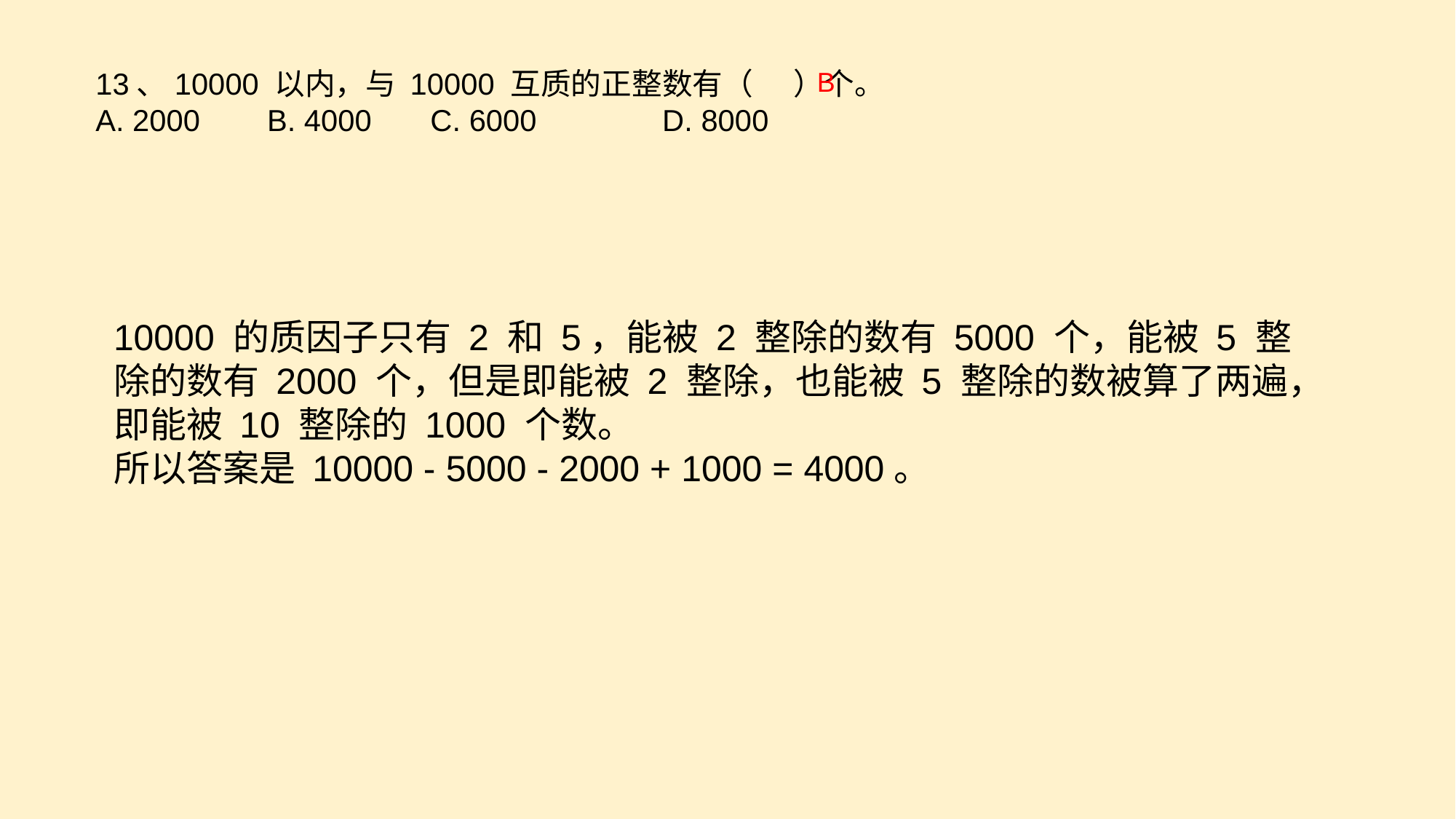

13、10000 以内，与 10000 互质的正整数有（      ）个。
A. 2000        B. 4000       C. 6000               D. 8000
B
10000 的质因子只有 2 和 5，能被 2 整除的数有 5000 个，能被 5 整除的数有 2000 个，但是即能被 2 整除，也能被 5 整除的数被算了两遍，即能被 10 整除的 1000 个数。
所以答案是 10000 - 5000 - 2000 + 1000 = 4000。